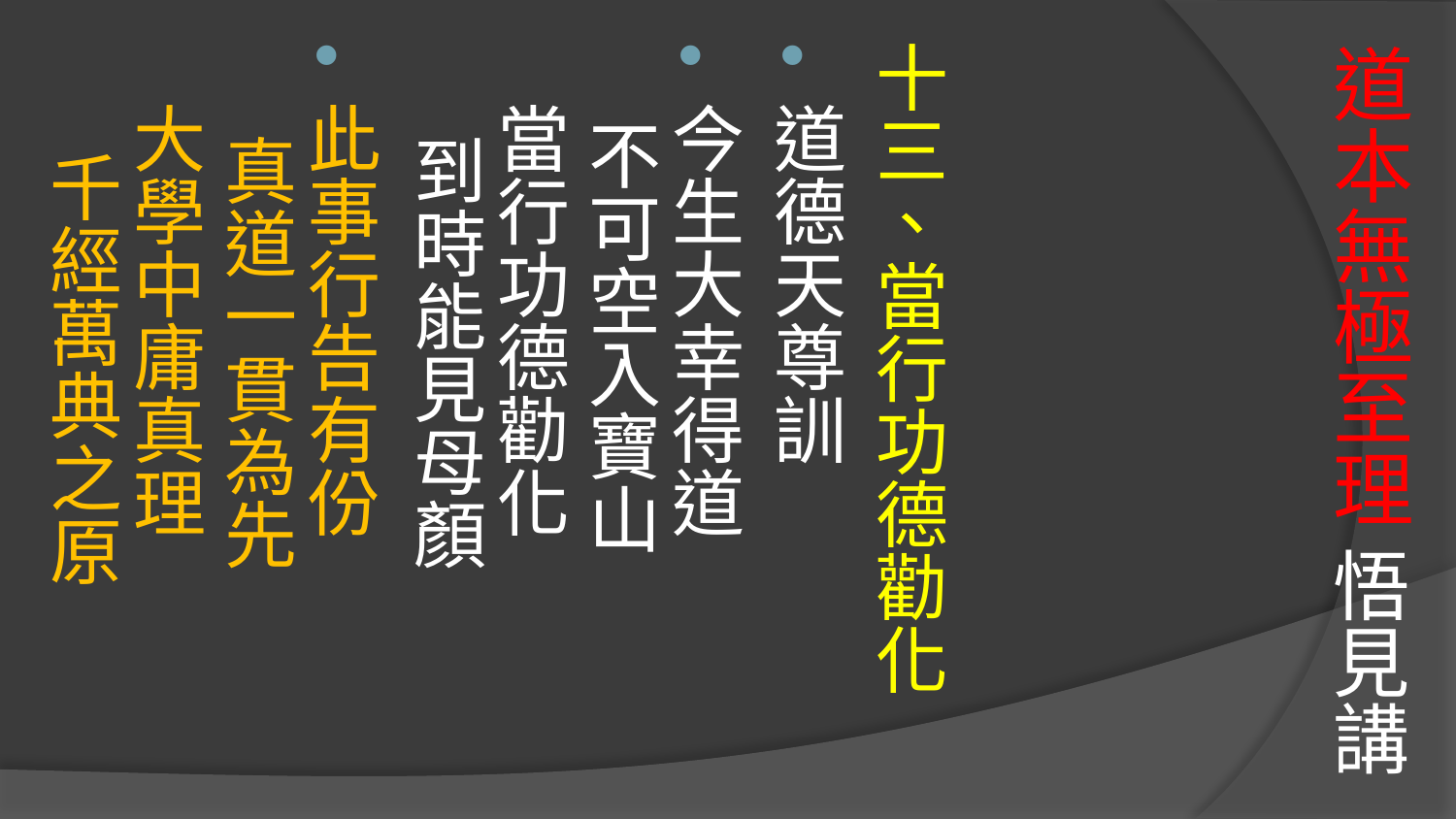

十三、當行功德勸化
道德天尊訓
今生大幸得道　            不可空入寶山
當行功德勸化　             到時能見母顏
此事行告有份　             真道一貫為先
大學中庸真理　              千經萬典之原
# 道本無極至理 悟見講